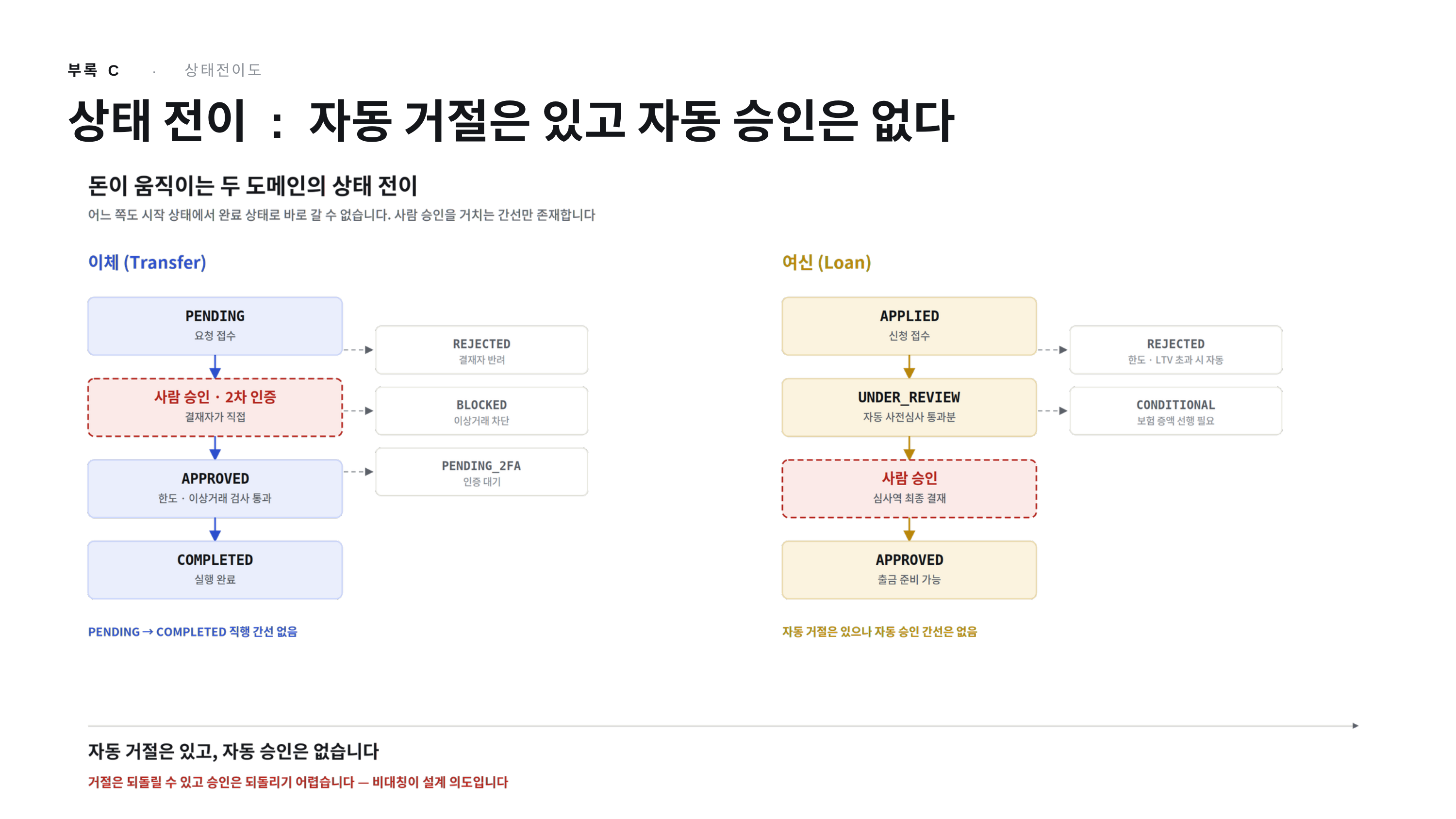

부록 C   ·  상태전이도
상태 전이 : 자동 거절은 있고 자동 승인은 없다